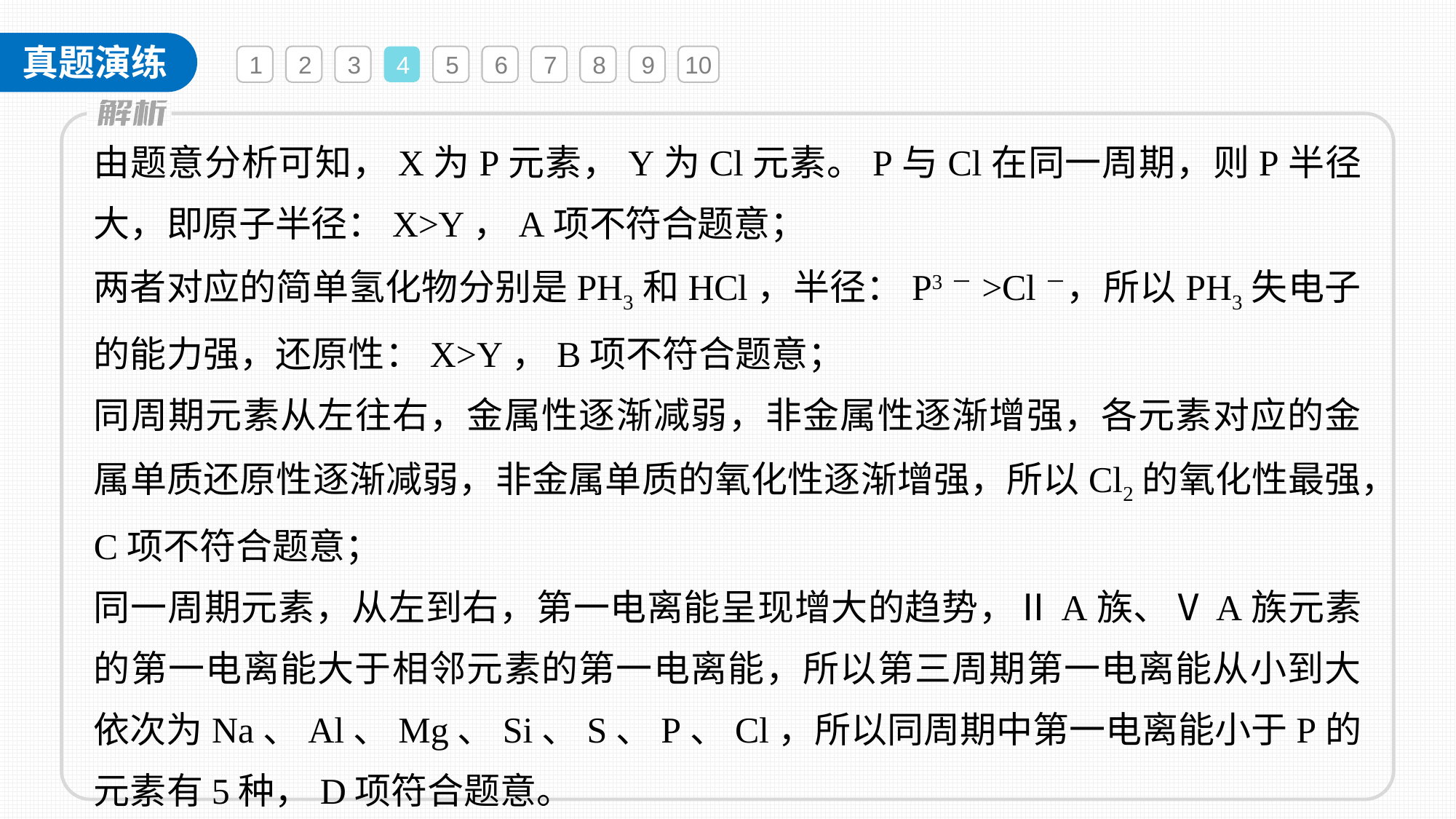

1
2
3
4
5
6
7
8
9
10

由题意分析可知，X为P元素，Y为Cl元素。P与Cl在同一周期，则P半径大，即原子半径：X>Y，A项不符合题意；
两者对应的简单氢化物分别是PH3和HCl，半径：P3－>Cl－，所以PH3失电子的能力强，还原性：X>Y，B项不符合题意；
同周期元素从左往右，金属性逐渐减弱，非金属性逐渐增强，各元素对应的金属单质还原性逐渐减弱，非金属单质的氧化性逐渐增强，所以Cl2的氧化性最强，C项不符合题意；
同一周期元素，从左到右，第一电离能呈现增大的趋势，ⅡA族、ⅤA族元素的第一电离能大于相邻元素的第一电离能，所以第三周期第一电离能从小到大依次为Na、Al、Mg、Si、S、P、Cl，所以同周期中第一电离能小于P的元素有5种，D项符合题意。